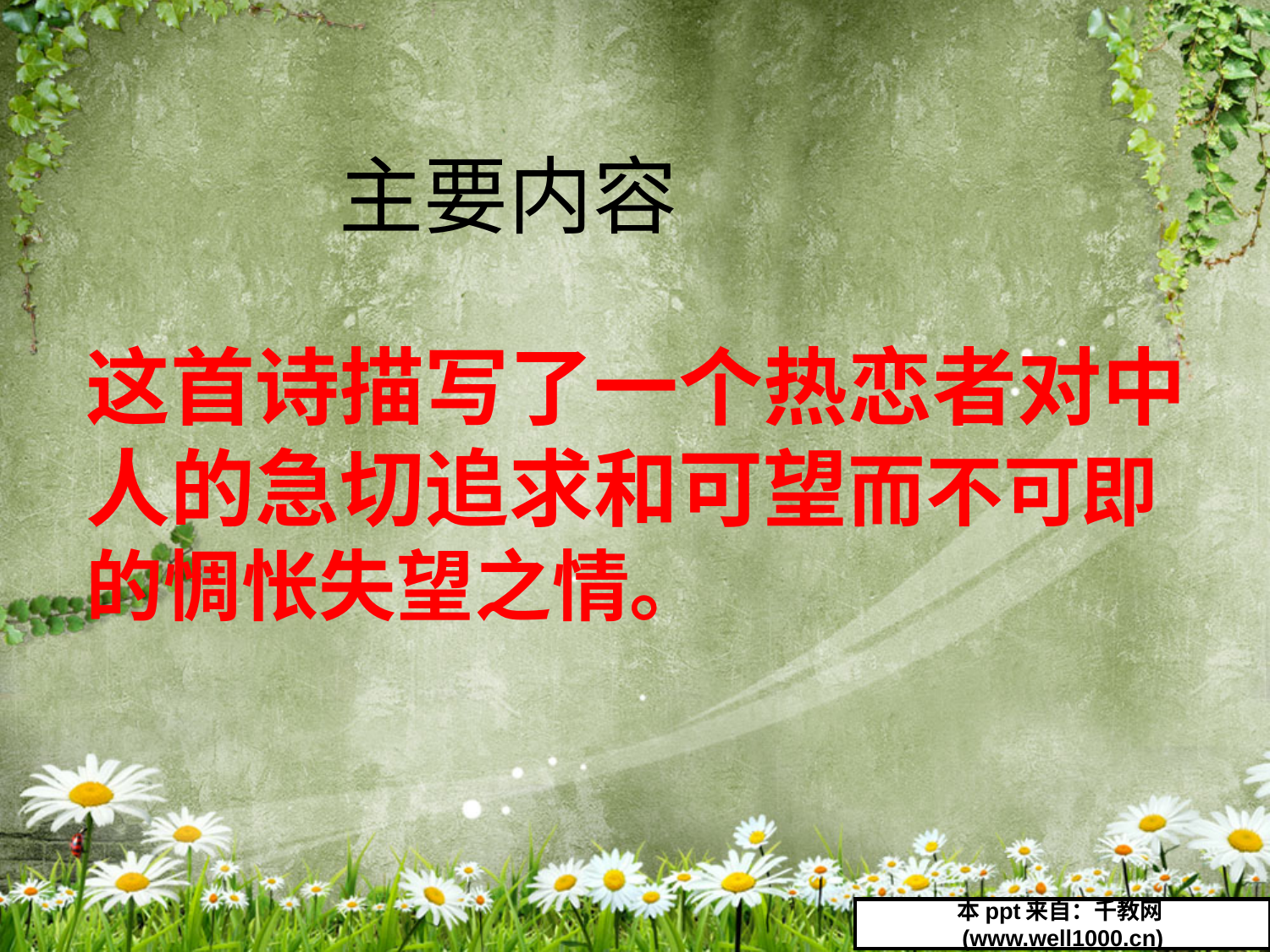

主要内容
这首诗描写了一个热恋者对中人的急切追求和可望而不可即的惆怅失望之情。
本ppt来自：千教网(www.well1000.cn)